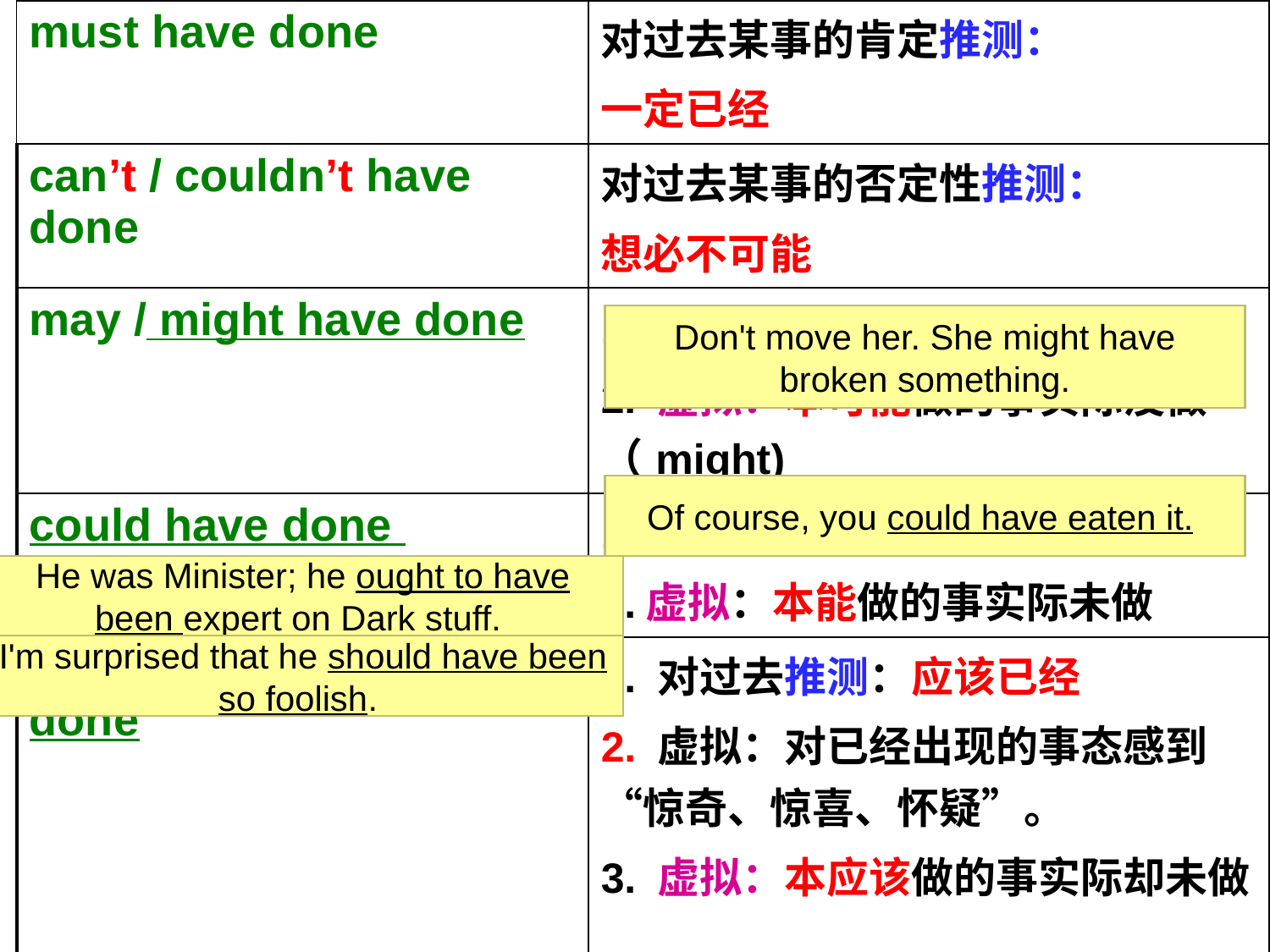

| must have done | 对过去某事的肯定推测： 一定已经 |
| --- | --- |
| can’t / couldn’t have done | 对过去某事的否定性推测： 想必不可能 |
| may / might have done | 1.对过去推测： 可能已经 2. 虚拟：本可能做的事实际没做（might) |
| could have done | 1.对过去推测：可能已经 2.虚拟：本能做的事实际未做 |
| should/ (ought to) have done | 1. 对过去推测：应该已经 2. 虚拟：对已经出现的事态感到“惊奇、惊喜、怀疑”。 3. 虚拟：本应该做的事实际却未做 |
| would have done | 虚拟：本要做的事实际没做 |
| need/needn't have done | 本（不）需要做的事实际没做 |

Don't move her. She might have broken something.
Of course, you could have eaten it.
He was Minister; he ought to have been expert on Dark stuff.
I'm surprised that he should have been so foolish.